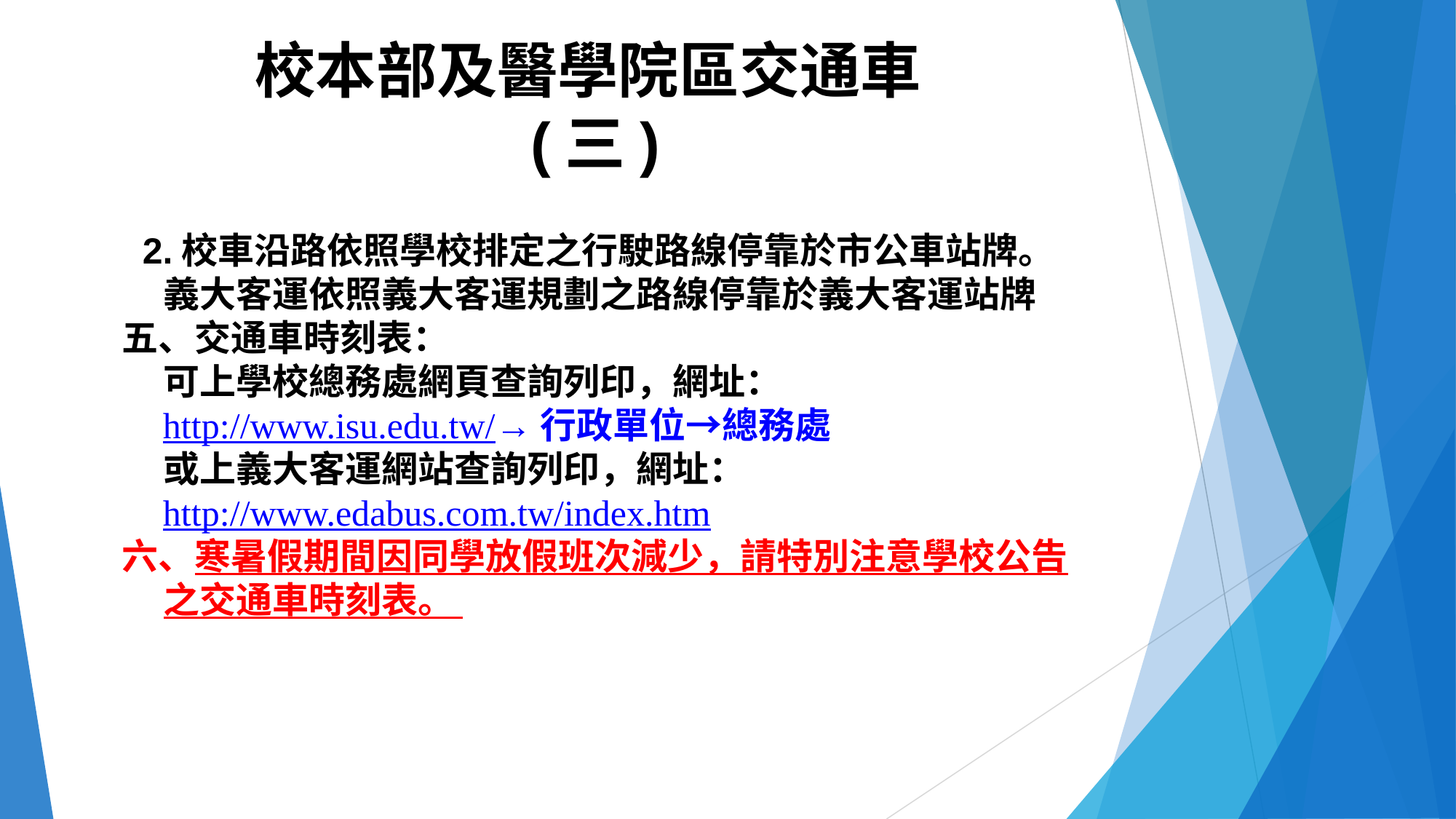

校本部及醫學院區交通車(三)
  2.校車沿路依照學校排定之行駛路線停靠於市公車站牌。
    義大客運依照義大客運規劃之路線停靠於義大客運站牌
五、交通車時刻表：
    可上學校總務處網頁查詢列印，網址：
    http://www.isu.edu.tw/→行政單位→總務處
    或上義大客運網站查詢列印，網址：
    http://www.edabus.com.tw/index.htm
六、寒暑假期間因同學放假班次減少，請特別注意學校公告
    之交通車時刻表。